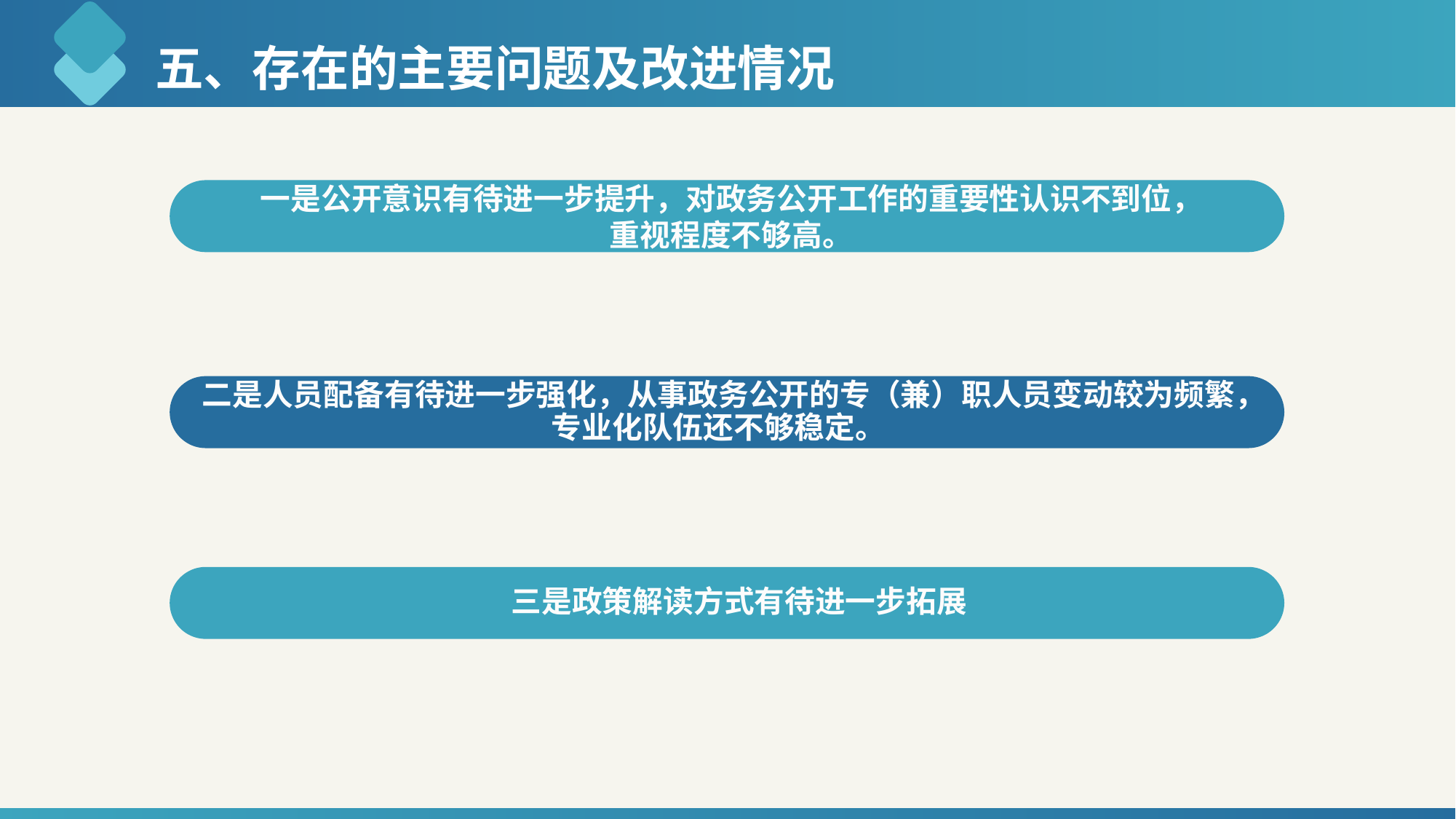

# 五、存在的主要问题及改进情况

一是公开意识有待进一步提升，对政务公开工作的重要性认识不到位，重视程度不够高。

二是人员配备有待进一步强化，从事政务公开的专（兼）职人员变动较为频繁，专业化队伍还不够稳定。

三是政策解读方式有待进一步拓展